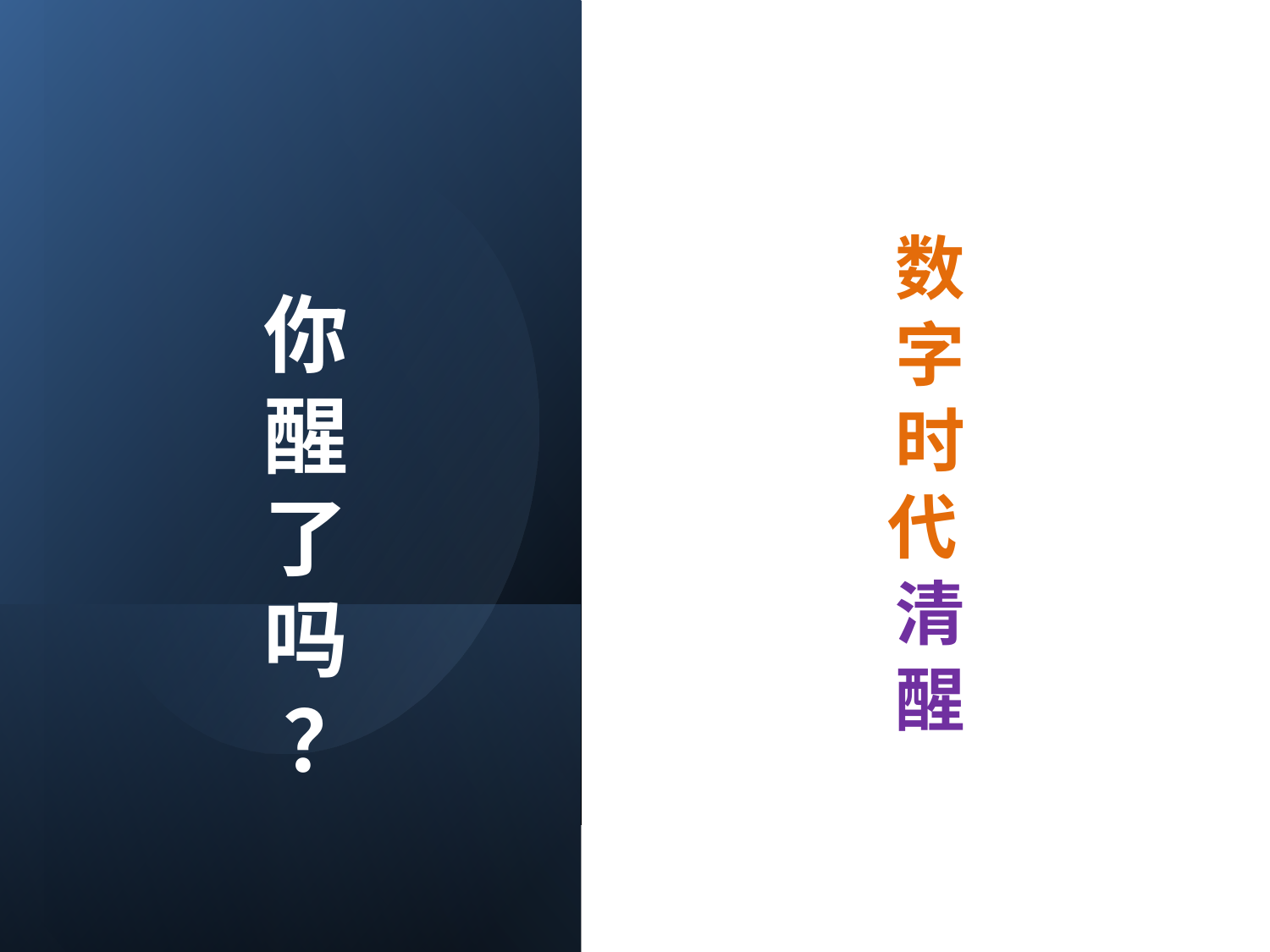

数
字
时
代
清
醒

？

# 你 醒 了 吗 ？